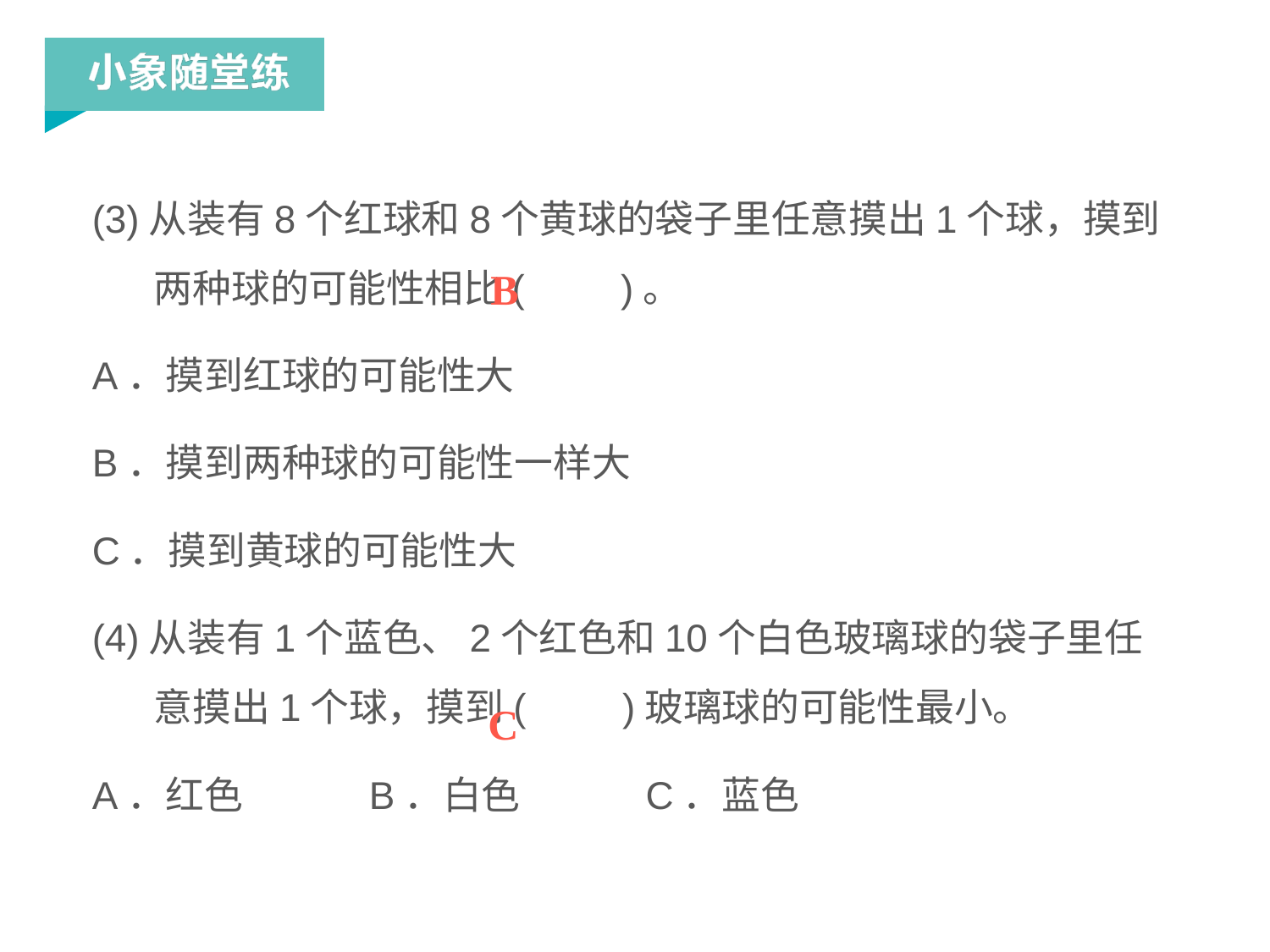

(3)从装有8个红球和8个黄球的袋子里任意摸出1个球，摸到两种球的可能性相比(　　)。
A．摸到红球的可能性大
B．摸到两种球的可能性一样大
C．摸到黄球的可能性大
(4)从装有1个蓝色、2个红色和10个白色玻璃球的袋子里任意摸出1个球，摸到(　　)玻璃球的可能性最小。
A．红色　　　B．白色　　　C．蓝色
B
C